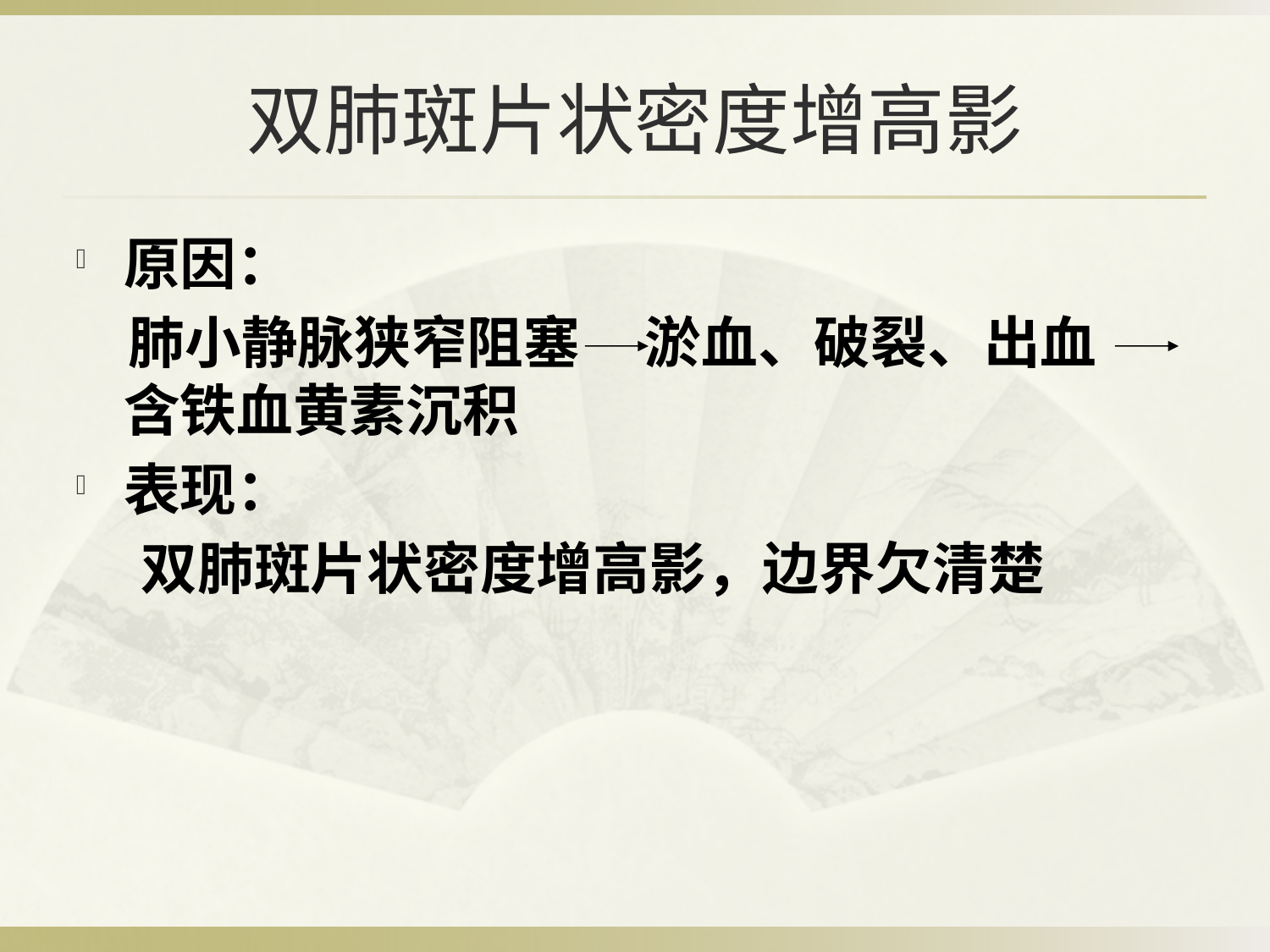

# 双肺斑片状密度增高影
原因：
   肺小静脉狭窄阻塞     淤血、破裂、出血     含铁血黄素沉积
表现：
    双肺斑片状密度增高影，边界欠清楚